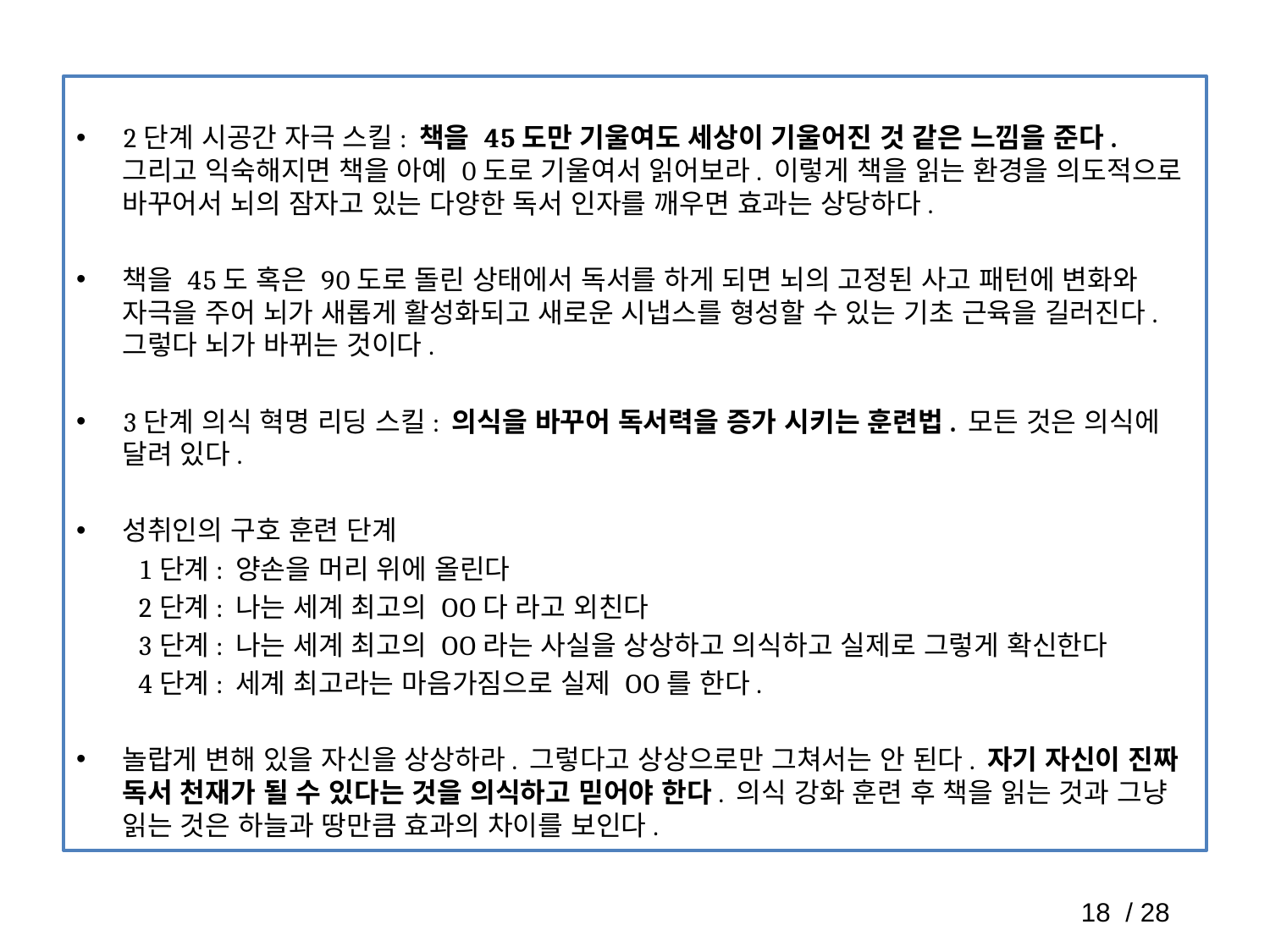

2단계 시공간 자극 스킬: 책을 45도만 기울여도 세상이 기울어진 것 같은 느낌을 준다. 그리고 익숙해지면 책을 아예 0도로 기울여서 읽어보라. 이렇게 책을 읽는 환경을 의도적으로 바꾸어서 뇌의 잠자고 있는 다양한 독서 인자를 깨우면 효과는 상당하다.

책을 45도 혹은 90도로 돌린 상태에서 독서를 하게 되면 뇌의 고정된 사고 패턴에 변화와 자극을 주어 뇌가 새롭게 활성화되고 새로운 시냅스를 형성할 수 있는 기초 근육을 길러진다. 그렇다 뇌가 바뀌는 것이다.

3단계 의식 혁명 리딩 스킬: 의식을 바꾸어 독서력을 증가 시키는 훈련법. 모든 것은 의식에 달려 있다.

성취인의 구호 훈련 단계
1단계: 양손을 머리 위에 올린다
2단계: 나는 세계 최고의 OO다 라고 외친다
3단계: 나는 세계 최고의 OO라는 사실을 상상하고 의식하고 실제로 그렇게 확신한다
4단계: 세계 최고라는 마음가짐으로 실제 OO를 한다.

놀랍게 변해 있을 자신을 상상하라. 그렇다고 상상으로만 그쳐서는 안 된다. 자기 자신이 진짜 독서 천재가 될 수 있다는 것을 의식하고 믿어야 한다. 의식 강화 훈련 후 책을 읽는 것과 그냥 읽는 것은 하늘과 땅만큼 효과의 차이를 보인다.
18  / 28